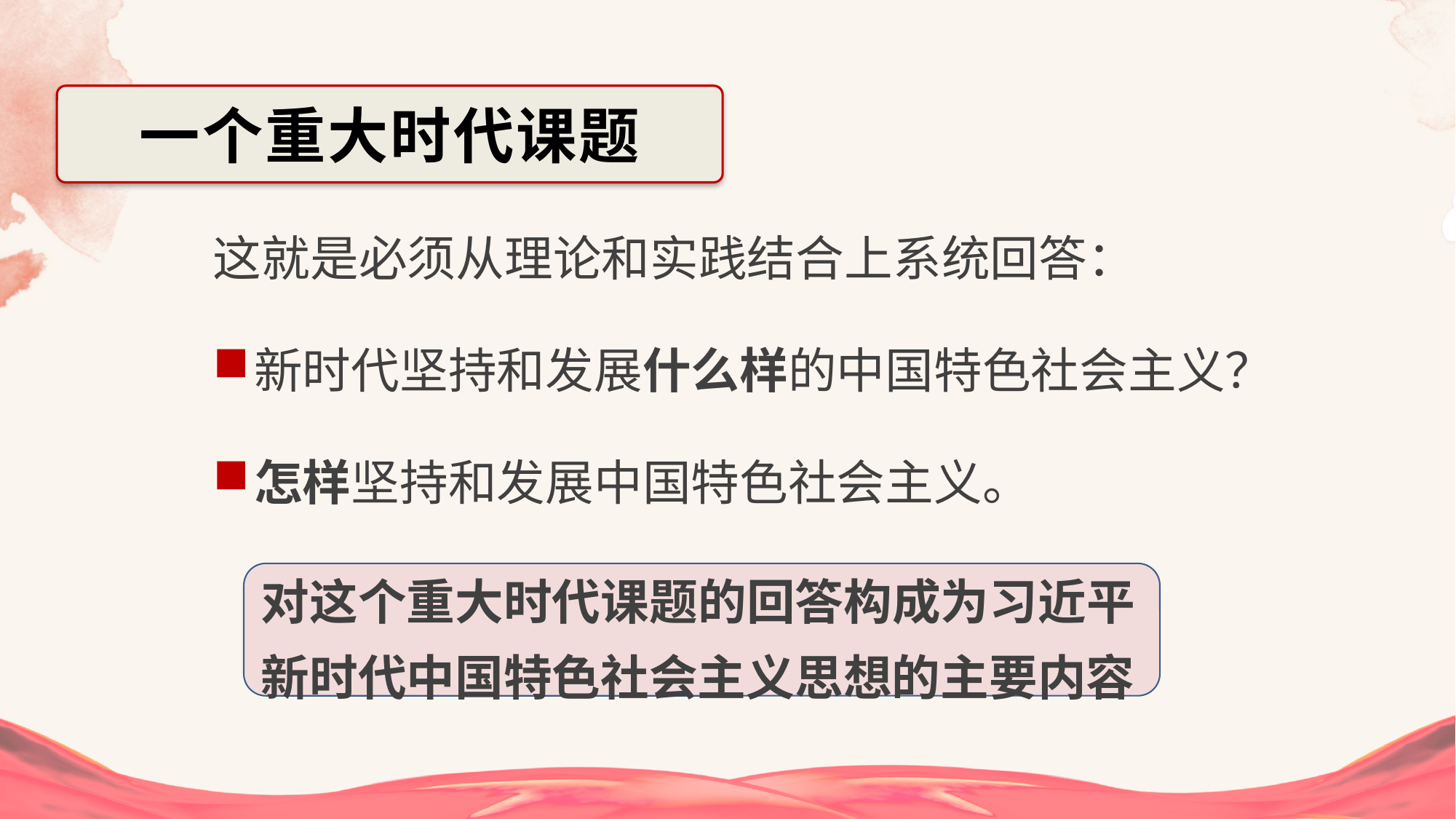

一个重大时代课题
这就是必须从理论和实践结合上系统回答：
新时代坚持和发展什么样的中国特色社会主义？
怎样坚持和发展中国特色社会主义。
对这个重大时代课题的回答构成为习近平
新时代中国特色社会主义思想的主要内容